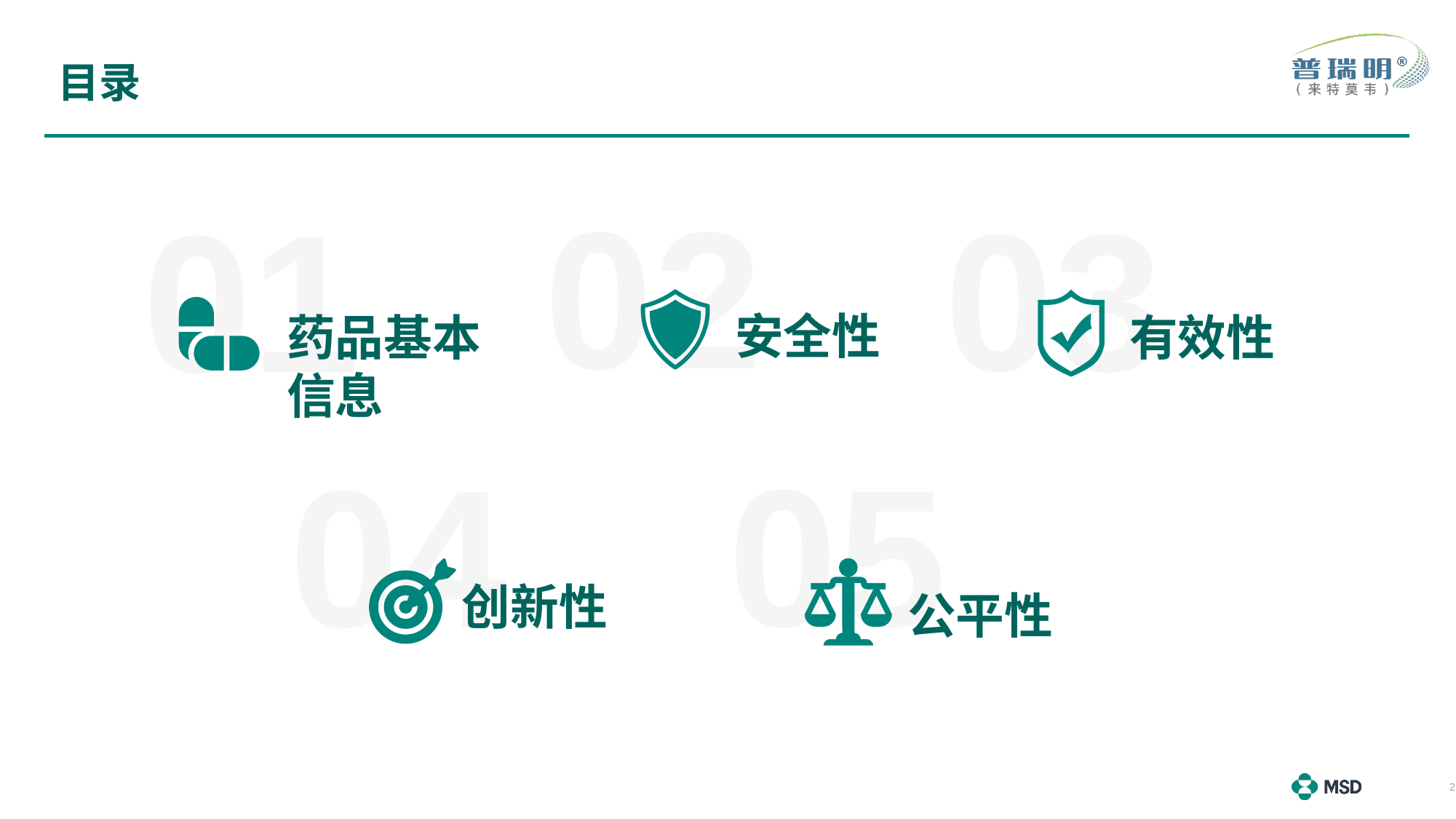

# 目录
02
03
01

安全性
药品基本信息
有效性
05
04

创新性
公平性

2